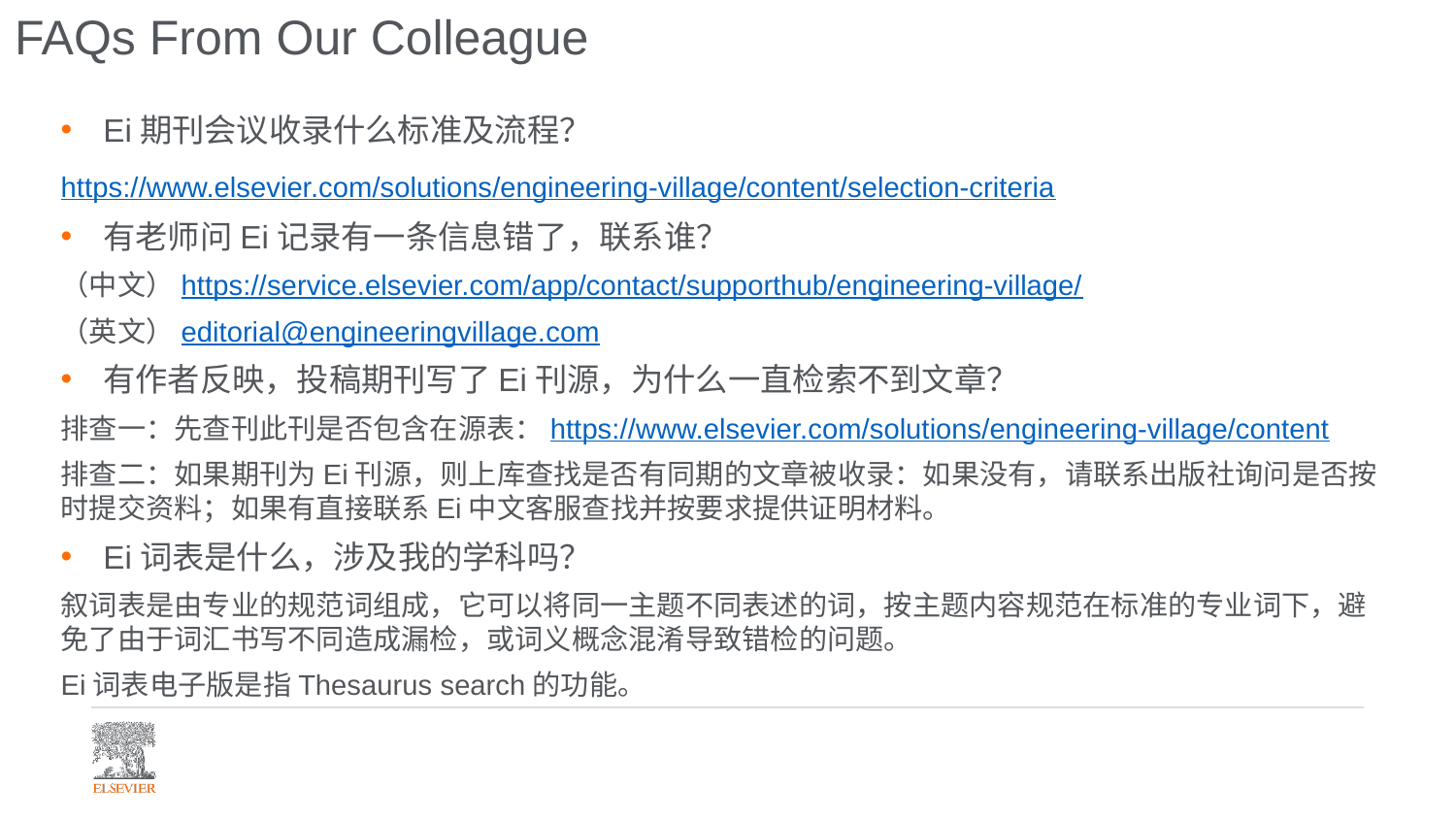

FAQs From Our Colleague
Ei期刊会议收录什么标准及流程？
https://www.elsevier.com/solutions/engineering-village/content/selection-criteria
有老师问Ei记录有一条信息错了，联系谁？
（中文）https://service.elsevier.com/app/contact/supporthub/engineering-village/
（英文）editorial@engineeringvillage.com
有作者反映，投稿期刊写了Ei刊源，为什么一直检索不到文章？
排查一：先查刊此刊是否包含在源表：https://www.elsevier.com/solutions/engineering-village/content
排查二：如果期刊为Ei刊源，则上库查找是否有同期的文章被收录：如果没有，请联系出版社询问是否按时提交资料；如果有直接联系Ei中文客服查找并按要求提供证明材料。
Ei词表是什么，涉及我的学科吗？
叙词表是由专业的规范词组成，它可以将同一主题不同表述的词，按主题内容规范在标准的专业词下，避免了由于词汇书写不同造成漏检，或词义概念混淆导致错检的问题。
Ei词表电子版是指Thesaurus search的功能。